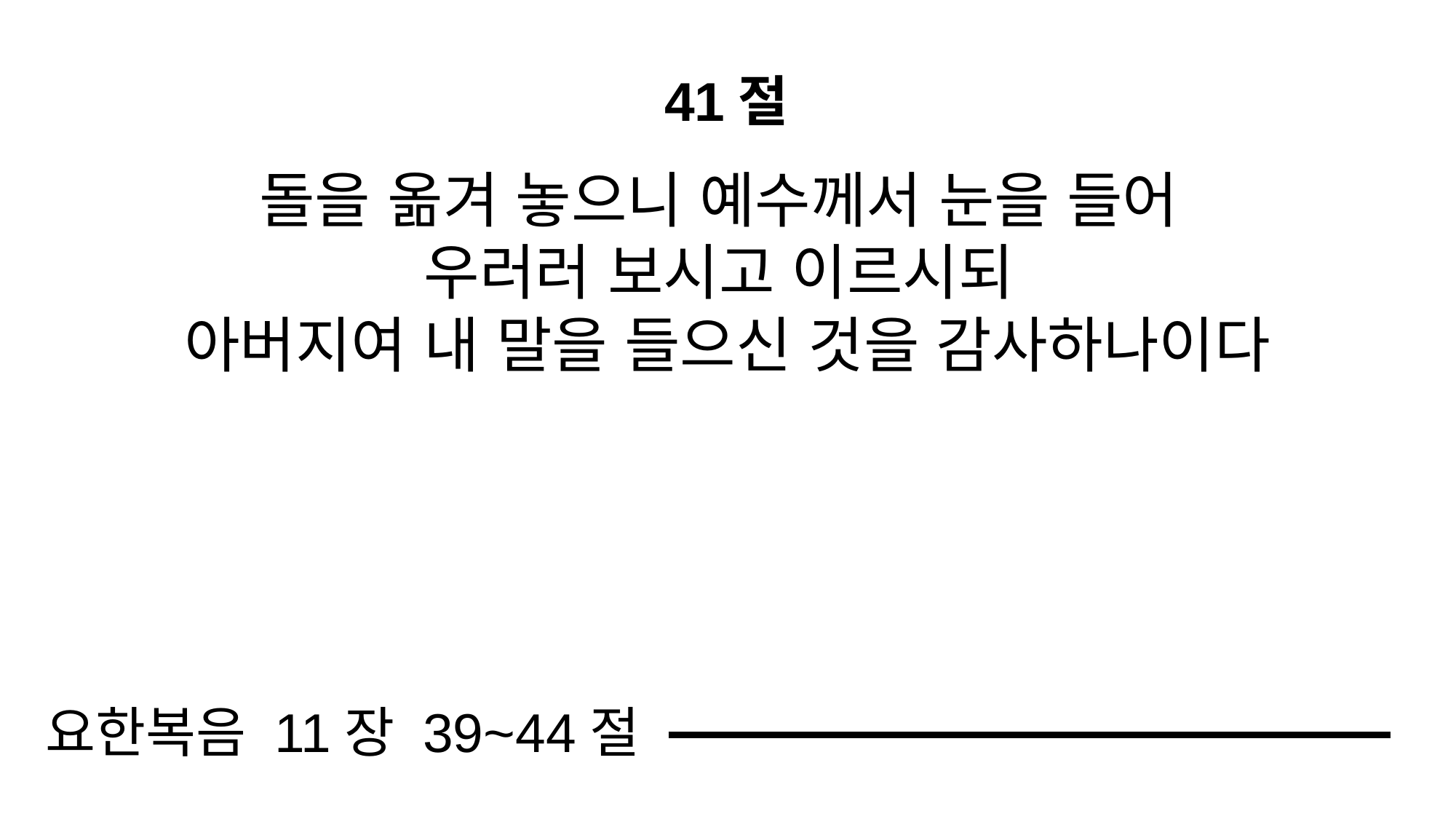

41절
돌을 옮겨 놓으니 예수께서 눈을 들어
우러러 보시고 이르시되
아버지여 내 말을 들으신 것을 감사하나이다
요한복음 11장 39~44절